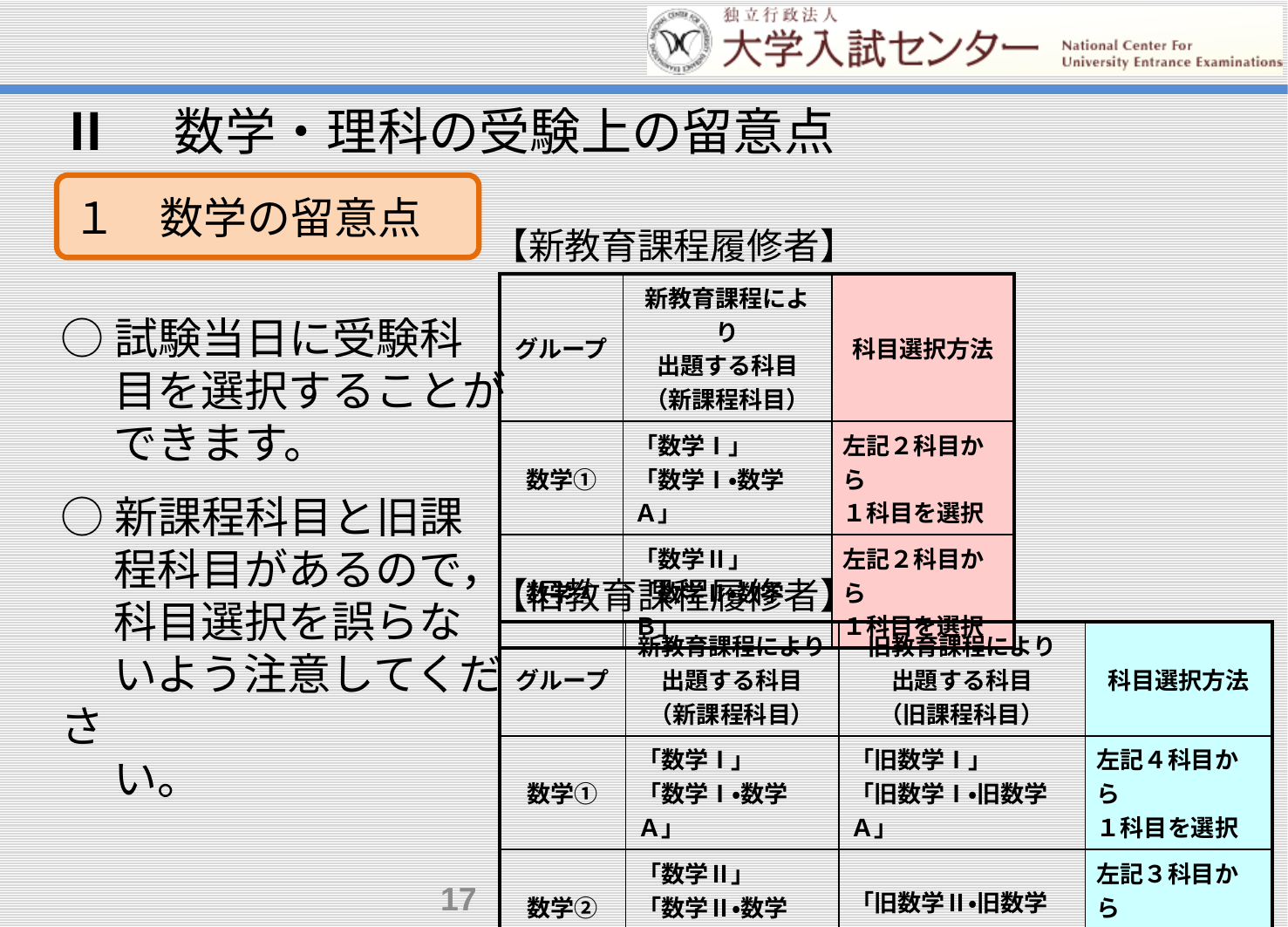

Ⅱ　数学・理科の受験上の留意点
１　数学の留意点
【新教育課程履修者】
| グループ | 新教育課程により 出題する科目 （新課程科目） | 科目選択方法 |
| --- | --- | --- |
| 数学① | 「数学Ⅰ」 「数学Ⅰ・数学Ａ」 | 左記２科目から １科目を選択 |
| 数学② | 「数学Ⅱ」 「数学Ⅱ・数学Ｂ」 | 左記２科目から １科目を選択 |
○試験当日に受験科
　 目を選択することが
 　できます。
○新課程科目と旧課
 　程科目があるので，
 　科目選択を誤らな
 　いよう注意してくださ
 　い。
【旧教育課程履修者】
| グループ | 新教育課程により出題する科目 （新課程科目） | 旧教育課程により 出題する科目 （旧課程科目） | 科目選択方法 |
| --- | --- | --- | --- |
| 数学① | 「数学Ⅰ」 「数学Ⅰ・数学Ａ」 | 「旧数学Ⅰ」 「旧数学Ⅰ・旧数学Ａ」 | 左記４科目から １科目を選択 |
| 数学② | 「数学Ⅱ」 「数学Ⅱ・数学Ｂ」 | 「旧数学Ⅱ・旧数学Ｂ」 | 左記３科目から １科目を選択 |
17
17